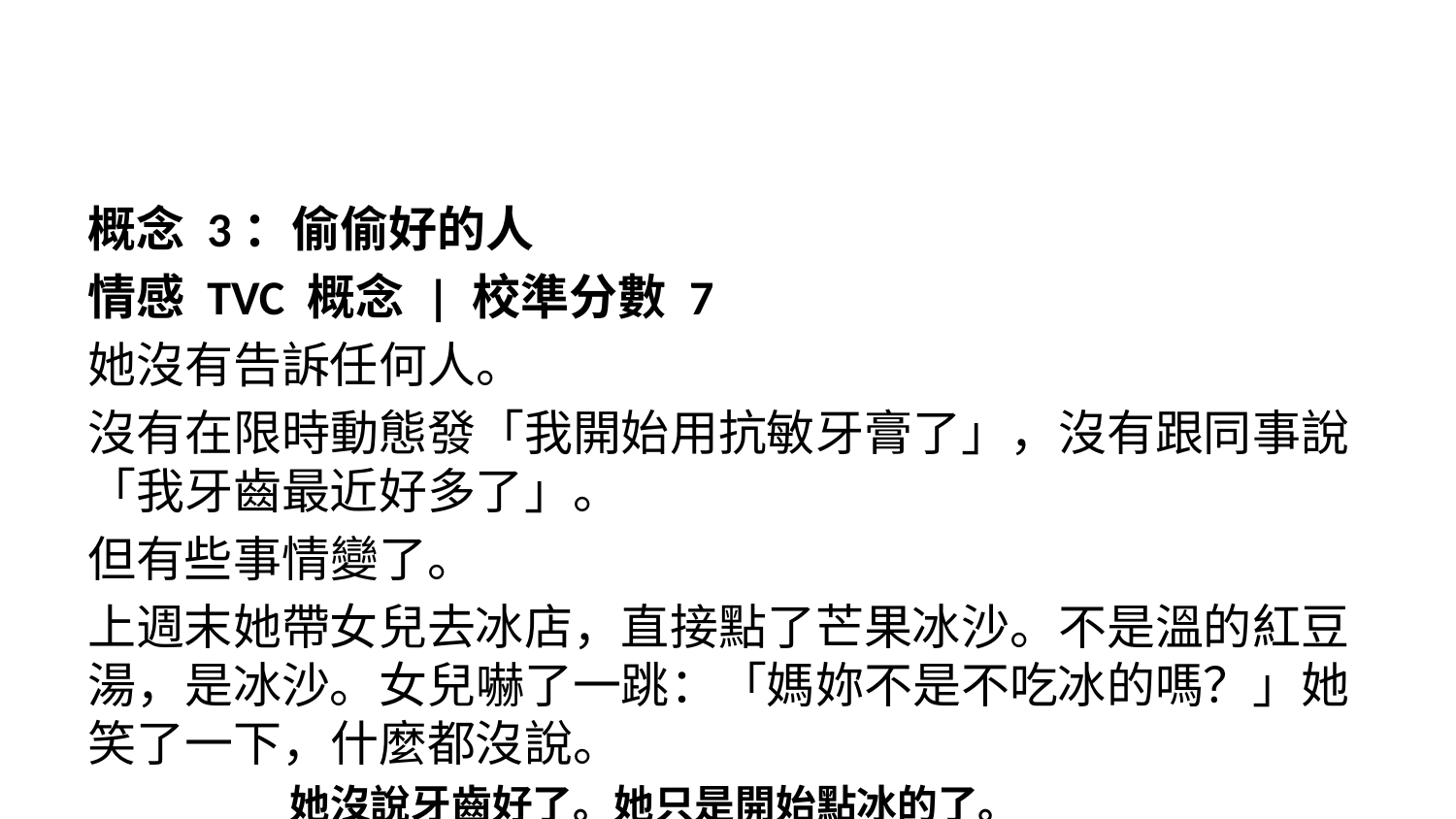

概念 3：偷偷好的人
情感 TVC 概念 | 校準分數 7
她沒有告訴任何人。
沒有在限時動態發「我開始用抗敏牙膏了」，沒有跟同事說「我牙齒最近好多了」。
但有些事情變了。
上週末她帶女兒去冰店，直接點了芒果冰沙。不是溫的紅豆湯，是冰沙。女兒嚇了一跳：「媽妳不是不吃冰的嗎？」她笑了一下，什麼都沒說。
她沒說牙齒好了。她只是開始點冰的了。
TVC 30 秒：一個女性的日常，鏡頭冷靜不煽情。前半段是微小的「放棄」——冰箱拿起冰棒又放回去、孩子遞芭樂搖搖頭、火鍋的冰淇淋推給旁邊的人。後半段是「後來」——同一個人，直接拿起冰棒。接過芭樂咬一口。旁邊的人沒有發現。她也沒有說什麼。尾卡：「偷偷好的。德恩奈。舒緩敏感、去漬美白、預防蛀牙。德國原裝進口。」
KOL「30 天行為日記」：邀請 2-3 位生活風格 KOL 連續 30 天記錄飲食。不揭露品牌。觀眾會在第二、三週開始注意到：她以前都點溫的，最近開始點冰美式了。第 30 天揭曉。讓觀眾自己發現改變，而不是被告知改變。
為什麼這個概念是對的：品類裡所有品牌都在喊，只有這個概念選擇安靜。在 500 萬的預算限制下，一支被記住的影片勝過十支被忽略的。
預算概估：NT$190 萬